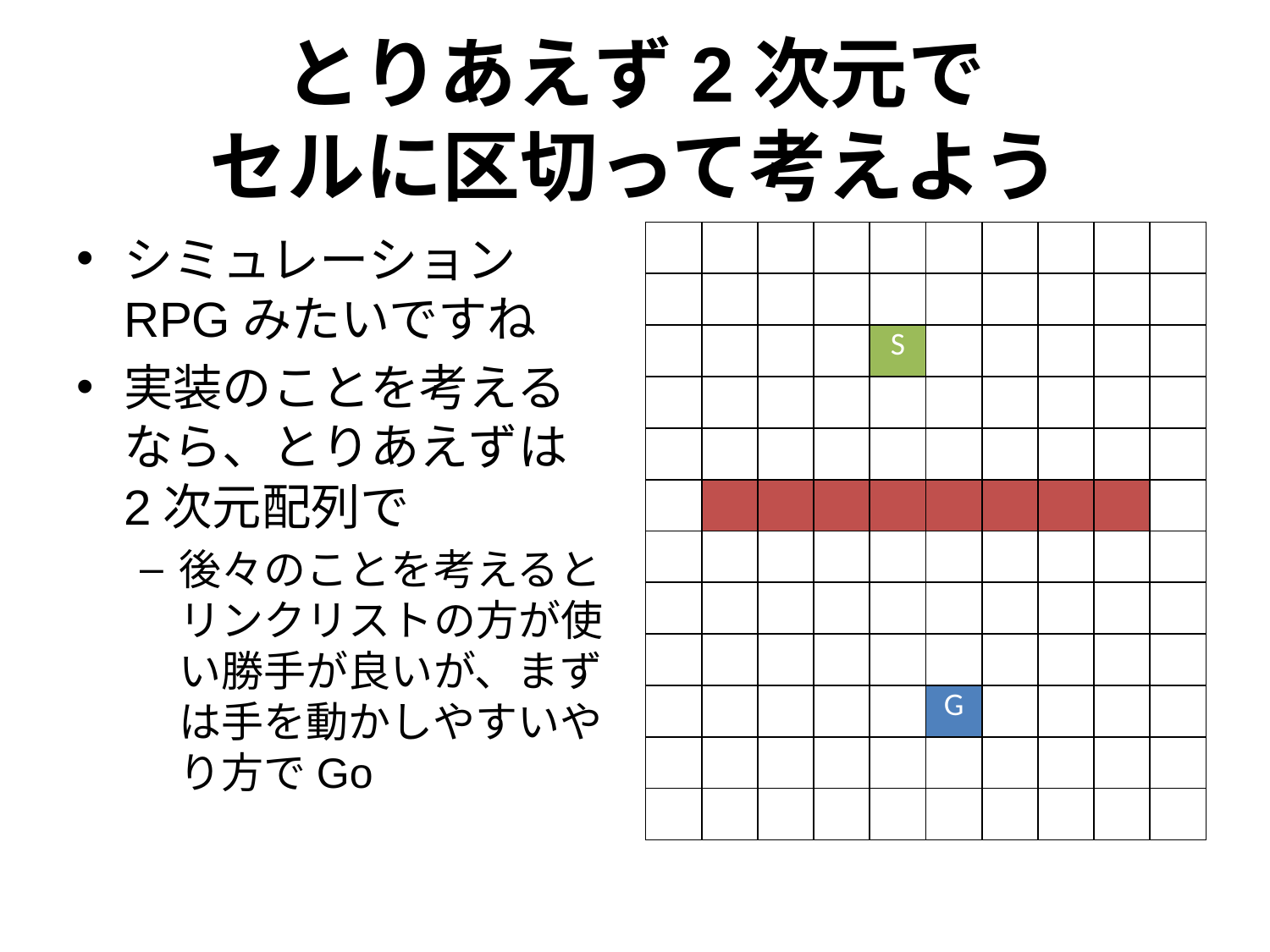

# とりあえず2次元で セルに区切って考えよう
シミュレーションRPGみたいですね
実装のことを考えるなら、とりあえずは
2次元配列で
後々のことを考えるとリンクリストの方が使い勝手が良いが、まずは手を動かしやすいやり方でGo

|  |  |  |  |  |  |  |  |  |  |
| --- | --- | --- | --- | --- | --- | --- | --- | --- | --- |
|  |  |  |  |  |  |  |  |  |  |
|  |  |  |  | S |  |  |  |  |  |
|  |  |  |  |  |  |  |  |  |  |
|  |  |  |  |  |  |  |  |  |  |
|  |  |  |  |  |  |  |  |  |  |
|  |  |  |  |  |  |  |  |  |  |
|  |  |  |  |  |  |  |  |  |  |
|  |  |  |  |  |  |  |  |  |  |
|  |  |  |  |  | G |  |  |  |  |
|  |  |  |  |  |  |  |  |  |  |
|  |  |  |  |  |  |  |  |  |  |